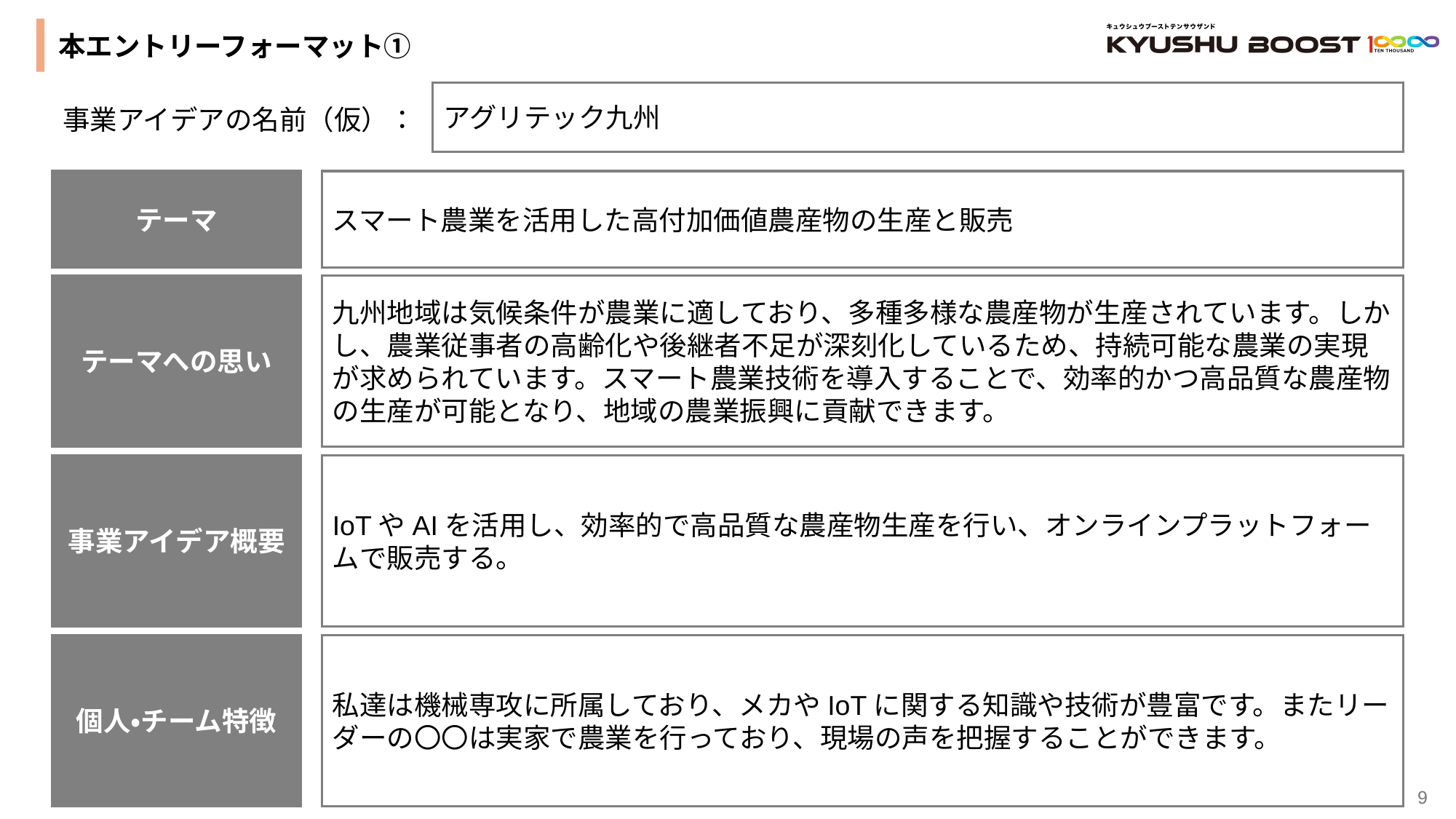

本エントリーフォーマット①
アグリテック九州
事業アイデアの名前（仮）：
テーマ
スマート農業を活用した高付加価値農産物の生産と販売
テーマへの思い
九州地域は気候条件が農業に適しており、多種多様な農産物が生産されています。しかし、農業従事者の高齢化や後継者不足が深刻化しているため、持続可能な農業の実現が求められています。スマート農業技術を導入することで、効率的かつ高品質な農産物の生産が可能となり、地域の農業振興に貢献できます。
事業アイデア概要
IoTやAIを活用し、効率的で高品質な農産物生産を行い、オンラインプラットフォームで販売する。
個人・チーム特徴
私達は機械専攻に所属しており、メカやIoTに関する知識や技術が豊富です。またリーダーの〇〇は実家で農業を行っており、現場の声を把握することができます。
9